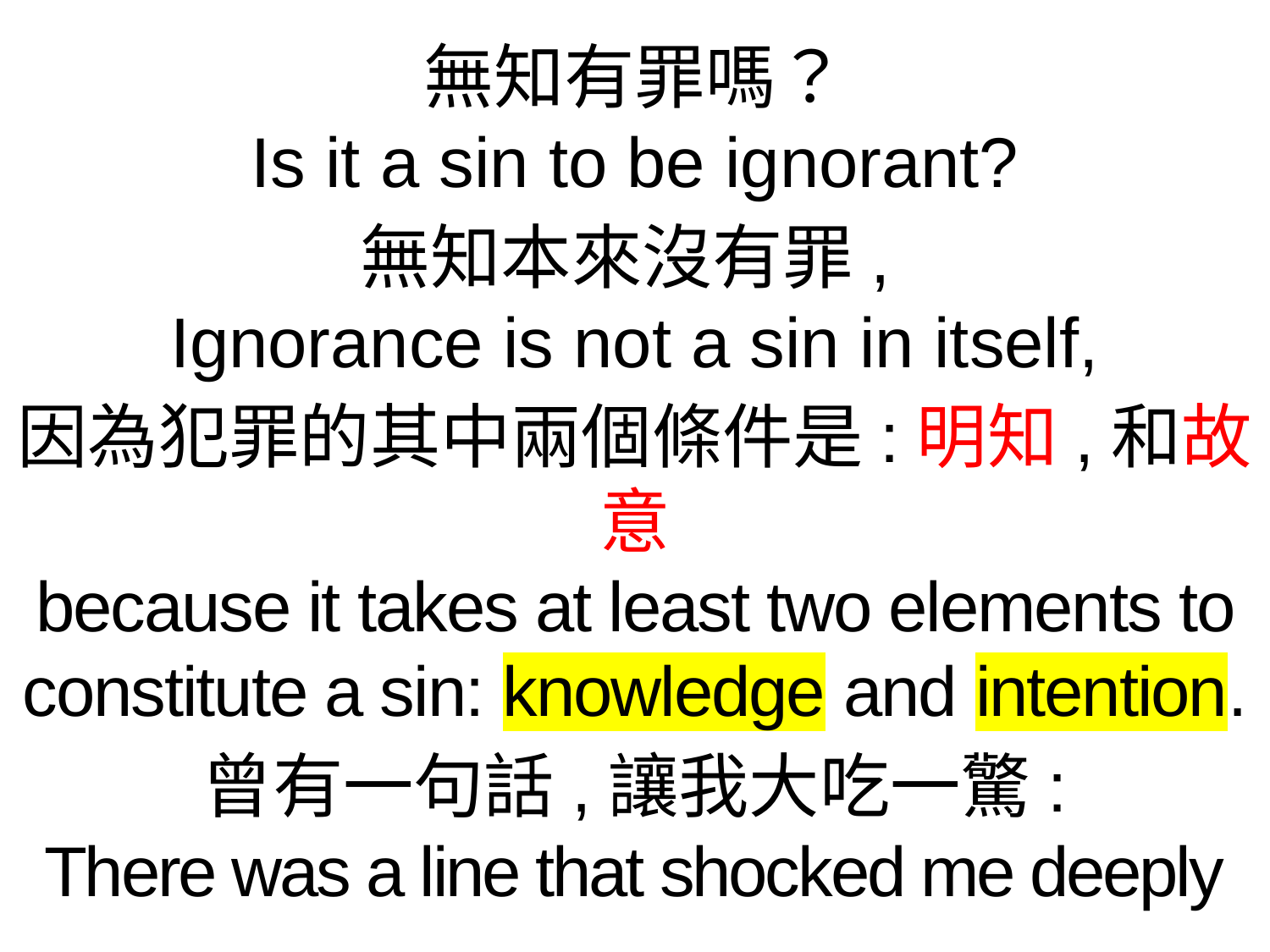

無知有罪嗎？
Is it a sin to be ignorant?
無知本來沒有罪,
Ignorance is not a sin in itself,
因為犯罪的其中兩個條件是:明知,和故意
because it takes at least two elements to constitute a sin: knowledge and intention.
曾有一句話,讓我大吃一驚:
There was a line that shocked me deeply